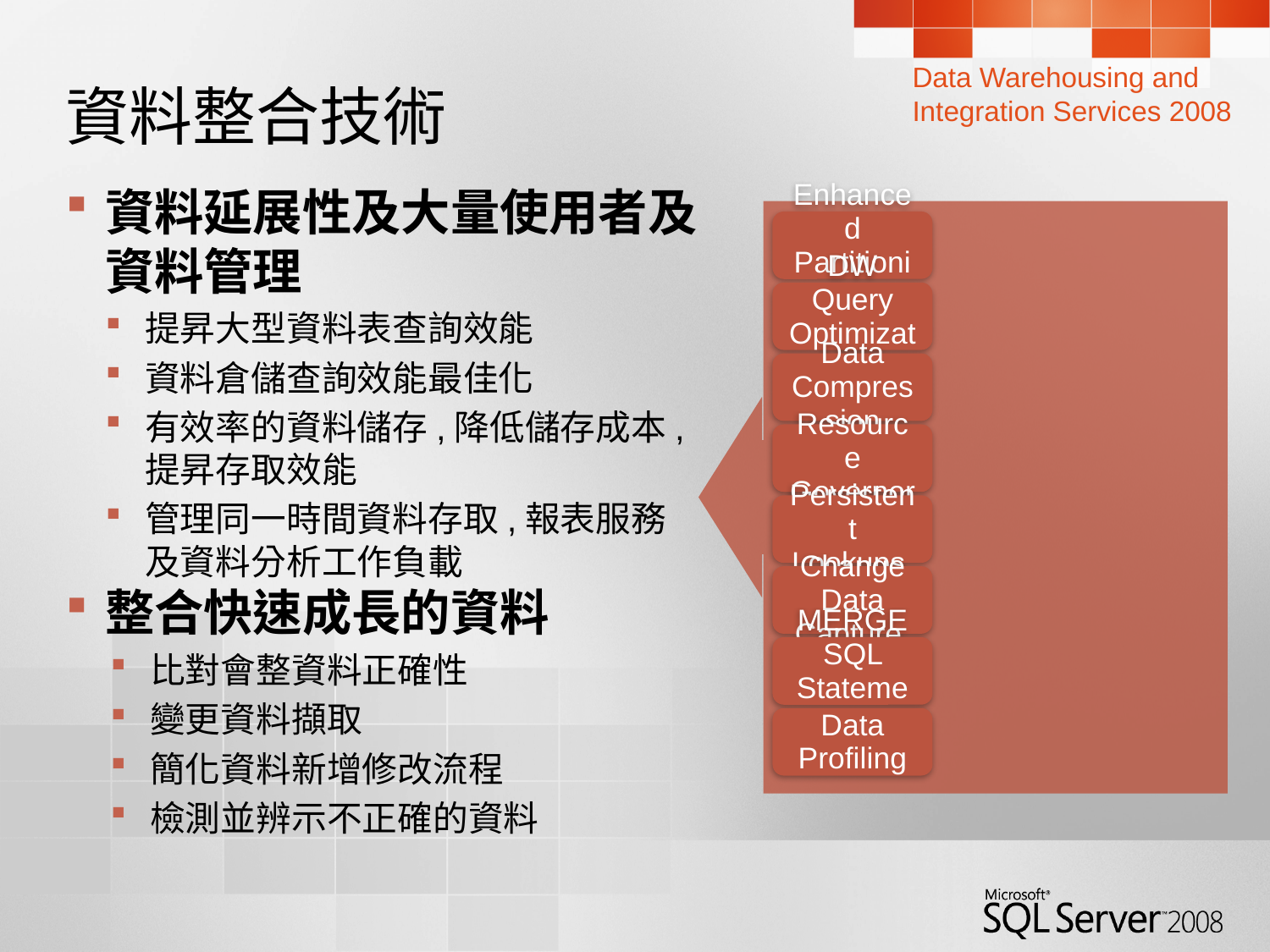

# 資料整合技術
Data Warehousing and Integration Services 2008
資料延展性及大量使用者及資料管理
提昇大型資料表查詢效能
資料倉儲查詢效能最佳化
有效率的資料儲存,降低儲存成本,提昇存取效能
管理同一時間資料存取,報表服務及資料分析工作負載
整合快速成長的資料
比對會整資料正確性
變更資料擷取
簡化資料新增修改流程
檢測並辨示不正確的資料

Resource Governor
Persistent Lookups
Data Profiling